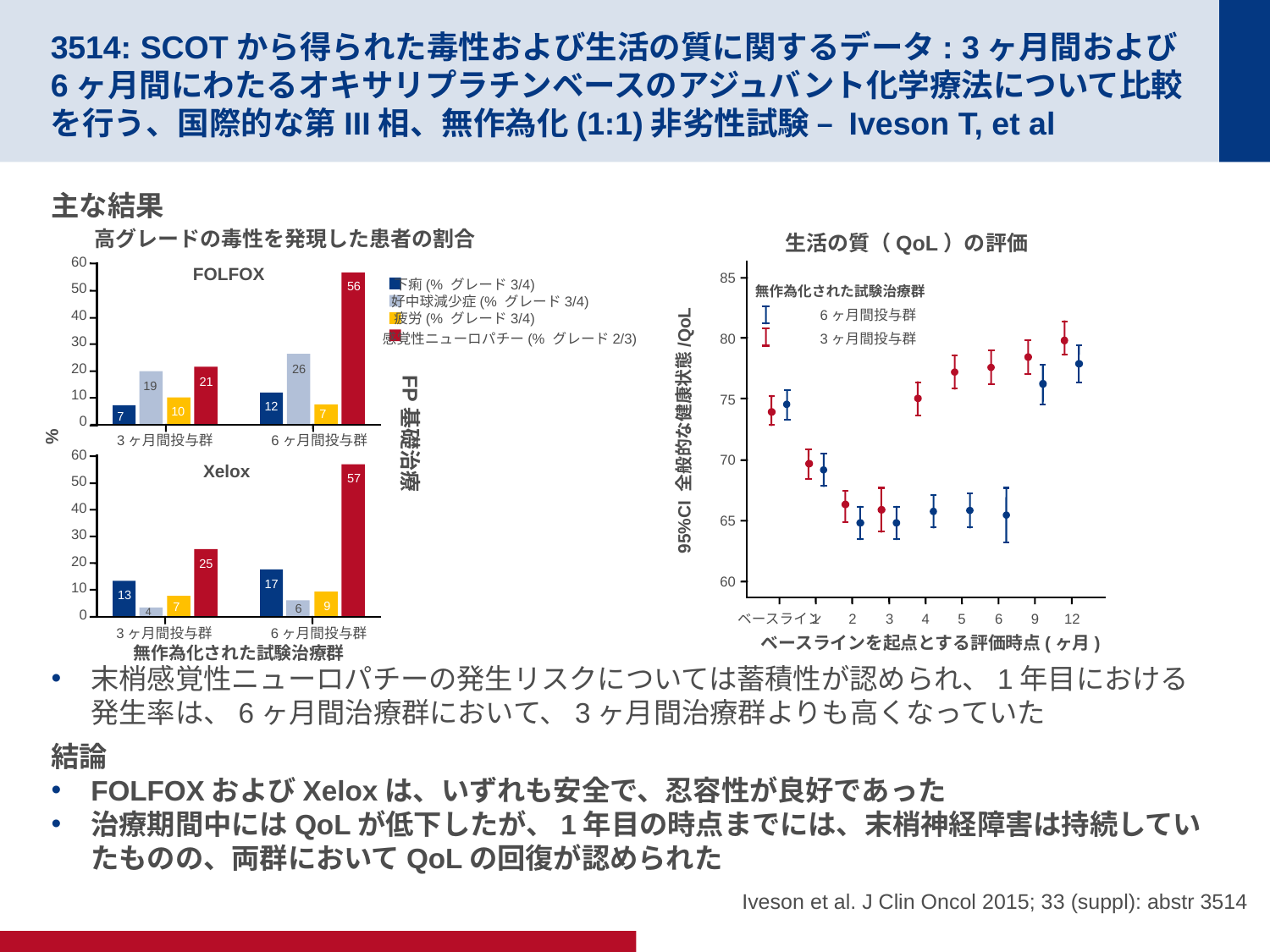

# 3514: SCOTから得られた毒性および生活の質に関するデータ: 3ヶ月間および6ヶ月間にわたるオキサリプラチンベースのアジュバント化学療法について比較を行う、国際的な第III相、無作為化(1:1)非劣性試験 – Iveson T, et al
主な結果

末梢感覚性ニューロパチーの発生リスクについては蓄積性が認められ、1年目における発生率は、6ヶ月間治療群において、3ヶ月間治療群よりも高くなっていた
結論
FOLFOXおよびXeloxは、いずれも安全で、忍容性が良好であった
治療期間中にはQoLが低下したが、1年目の時点までには、末梢神経障害は持続していたものの、両群においてQoLの回復が認められた
高グレードの毒性を発現した患者の割合
生活の質（QoL）の評価
60
FOLFOX

56

50

40

30

20

26

21

19
10
12

10

7
7

0

3ヶ月間投与群
6ヶ月間投与群

85
下痢(% グレード3/4)
無作為化された試験治療群

好中球減少症(% グレード3/4)

6ヶ月間投与群
疲労(% グレード3/4)

感覚性ニューロパチー(% グレード2/3)
3ヶ月間投与群
80

75

95%CI 全般的な健康状態/QoL
FP基礎治療

%

60
Xelox

57
50

40

30

20

25

17
10

13

9

7
6

4
0

3ヶ月間投与群
6ヶ月間投与群
無作為化された試験治療群
70

65

60

ベースライン
1
2
3
4
5
6
9
12
ベースラインを起点とする評価時点(ヶ月)
Iveson et al. J Clin Oncol 2015; 33 (suppl): abstr 3514